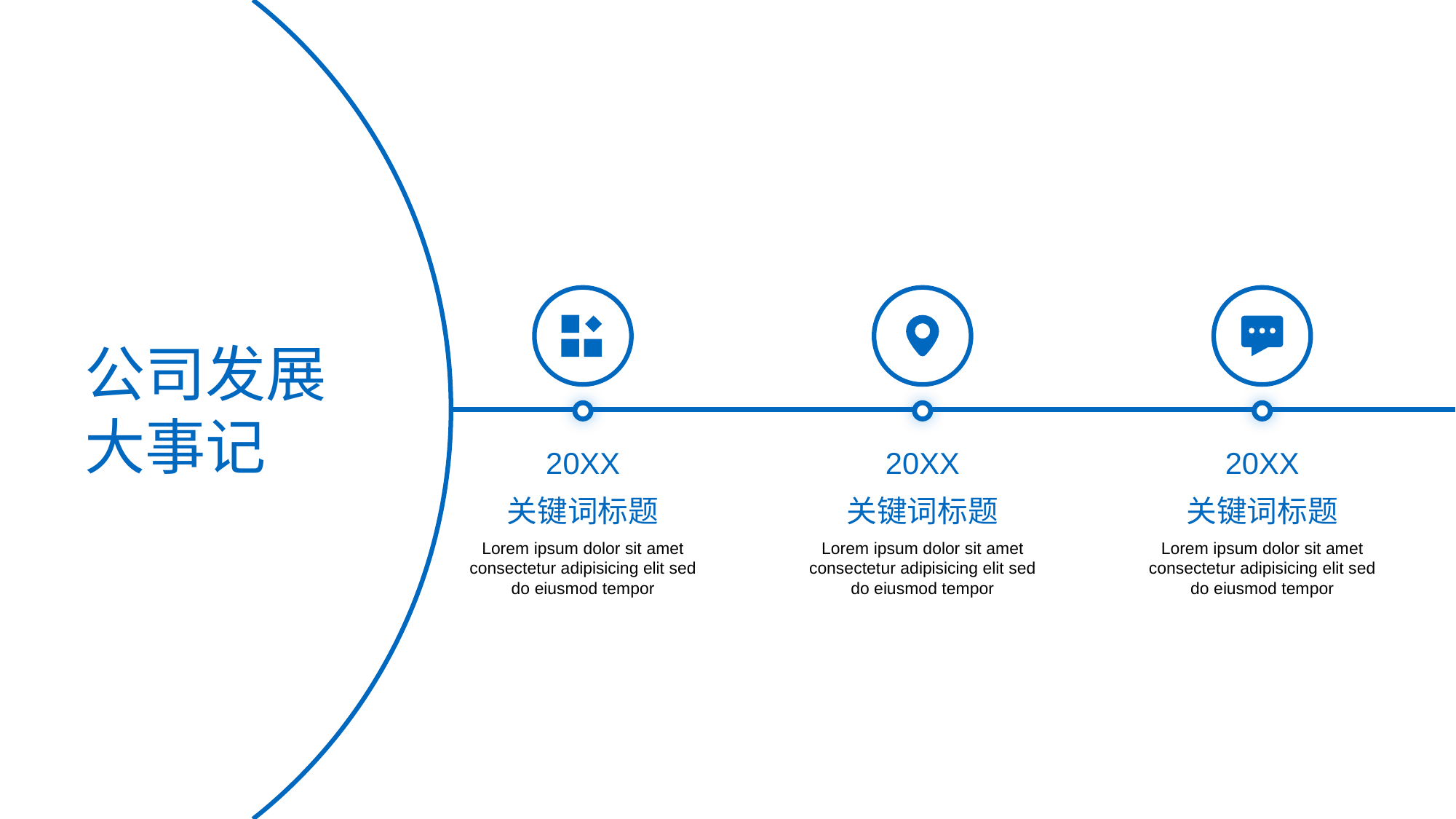

公司发展
大事记

20XX
20XX
20XX
关键词标题
关键词标题
关键词标题
Lorem ipsum dolor sit amet consectetur adipisicing elit sed do eiusmod tempor
Lorem ipsum dolor sit amet consectetur adipisicing elit sed do eiusmod tempor
Lorem ipsum dolor sit amet consectetur adipisicing elit sed do eiusmod tempor